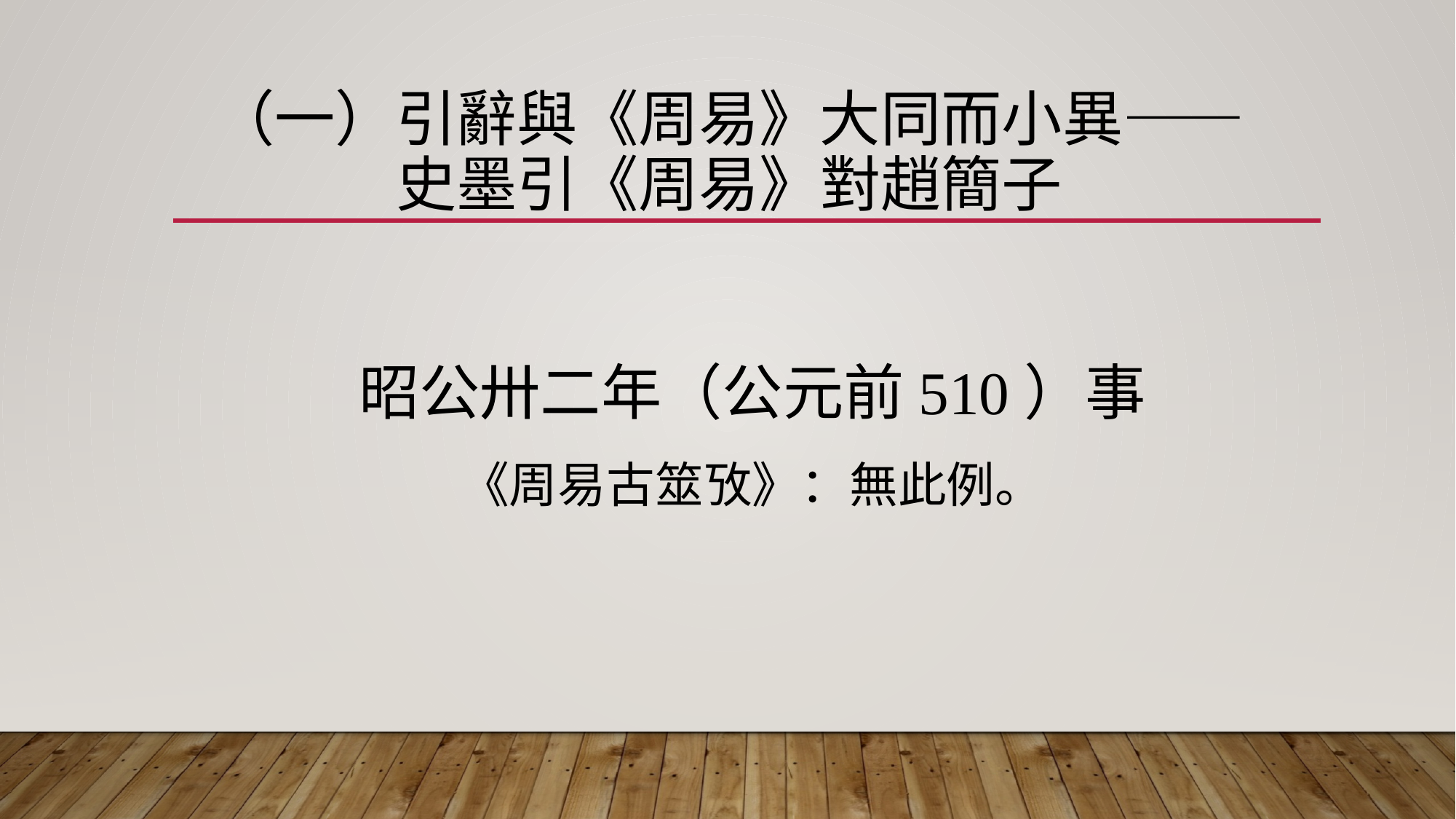

# （一）引辭與《周易》大同而小異—— 史墨引《周易》對趙簡子

昭公卅二年（公元前510）事
《周易古筮攷》：無此例。